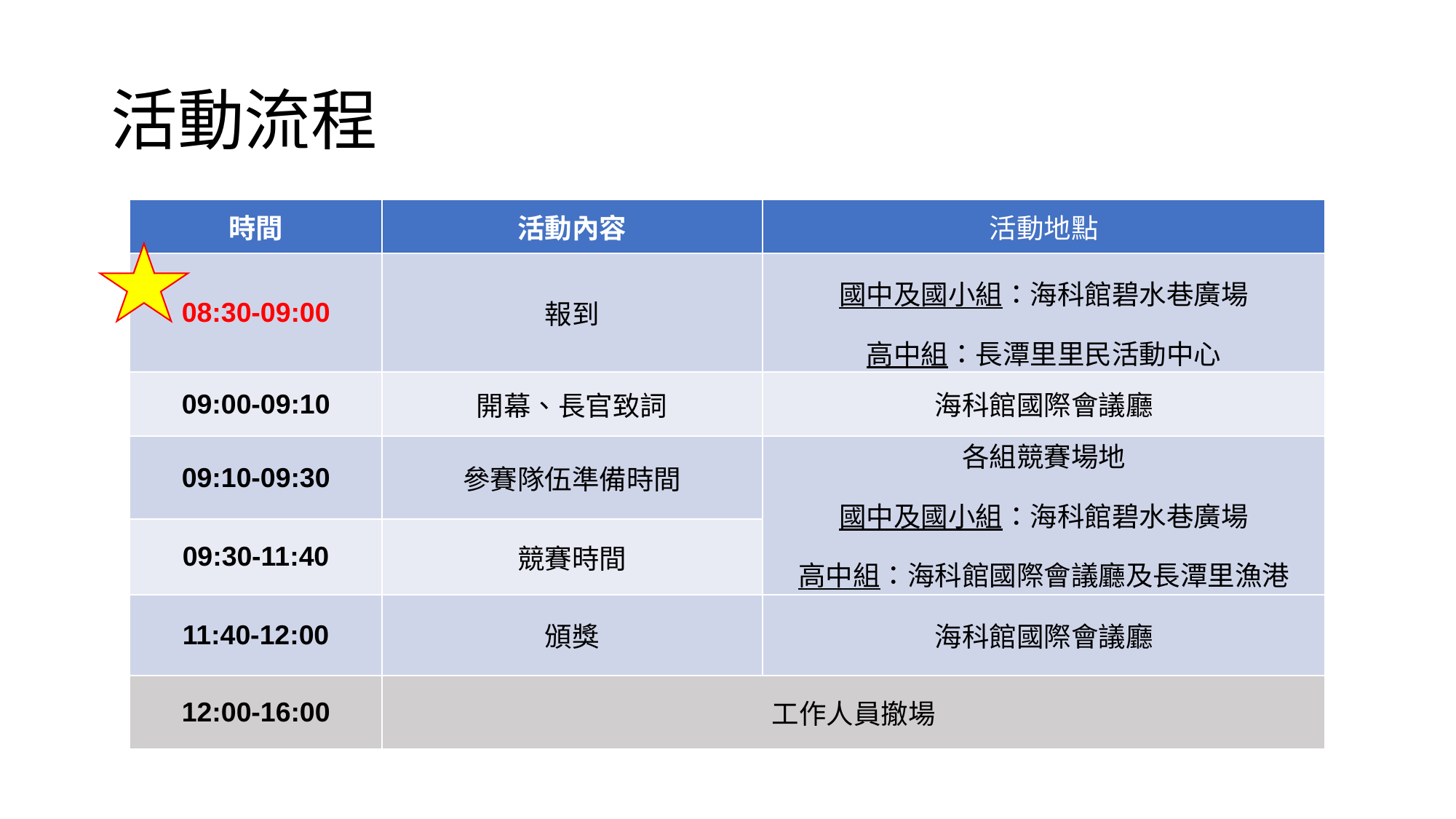

# 活動流程
| 時間 | 活動內容 | 活動地點 |
| --- | --- | --- |
| 08:30-09:00 | 報到 | 國中及國小組：海科館碧水巷廣場 高中組：長潭里里民活動中心 |
| 09:00-09:10 | 開幕、長官致詞 | 海科館國際會議廳 |
| 09:10-09:30 | 參賽隊伍準備時間 | 各組競賽場地 國中及國小組：海科館碧水巷廣場 高中組：海科館國際會議廳及長潭里漁港 |
| 09:30-11:40 | 競賽時間 |  |
| 11:40-12:00 | 頒獎 | 海科館國際會議廳 |
| 12:00-16:00 | 工作人員撤場 |  |